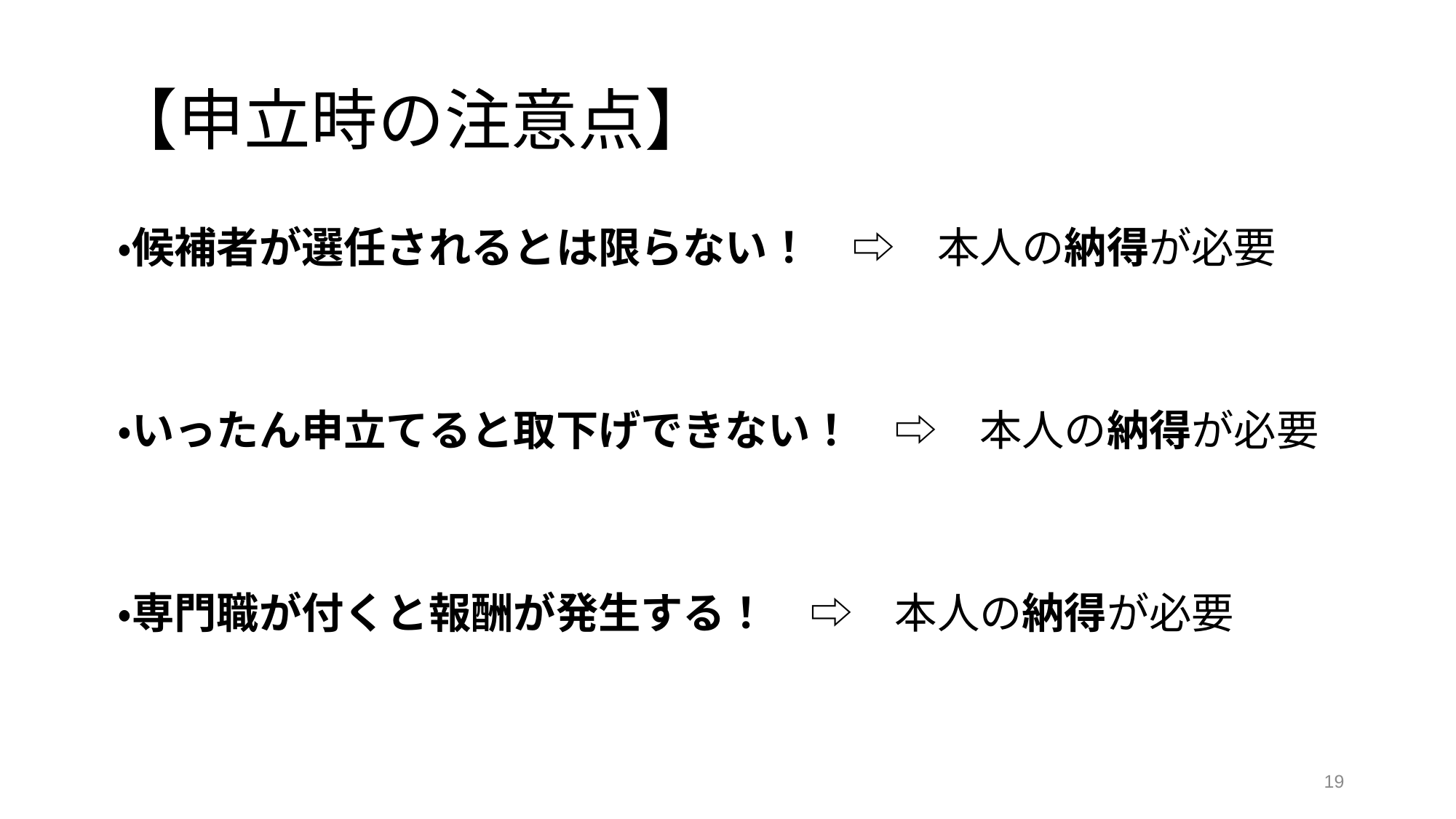

# 【申立時の注意点】
・候補者が選任されるとは限らない！　⇨　本人の納得が必要

・いったん申立てると取下げできない！　⇨　本人の納得が必要

・専門職が付くと報酬が発生する！　⇨　本人の納得が必要

19